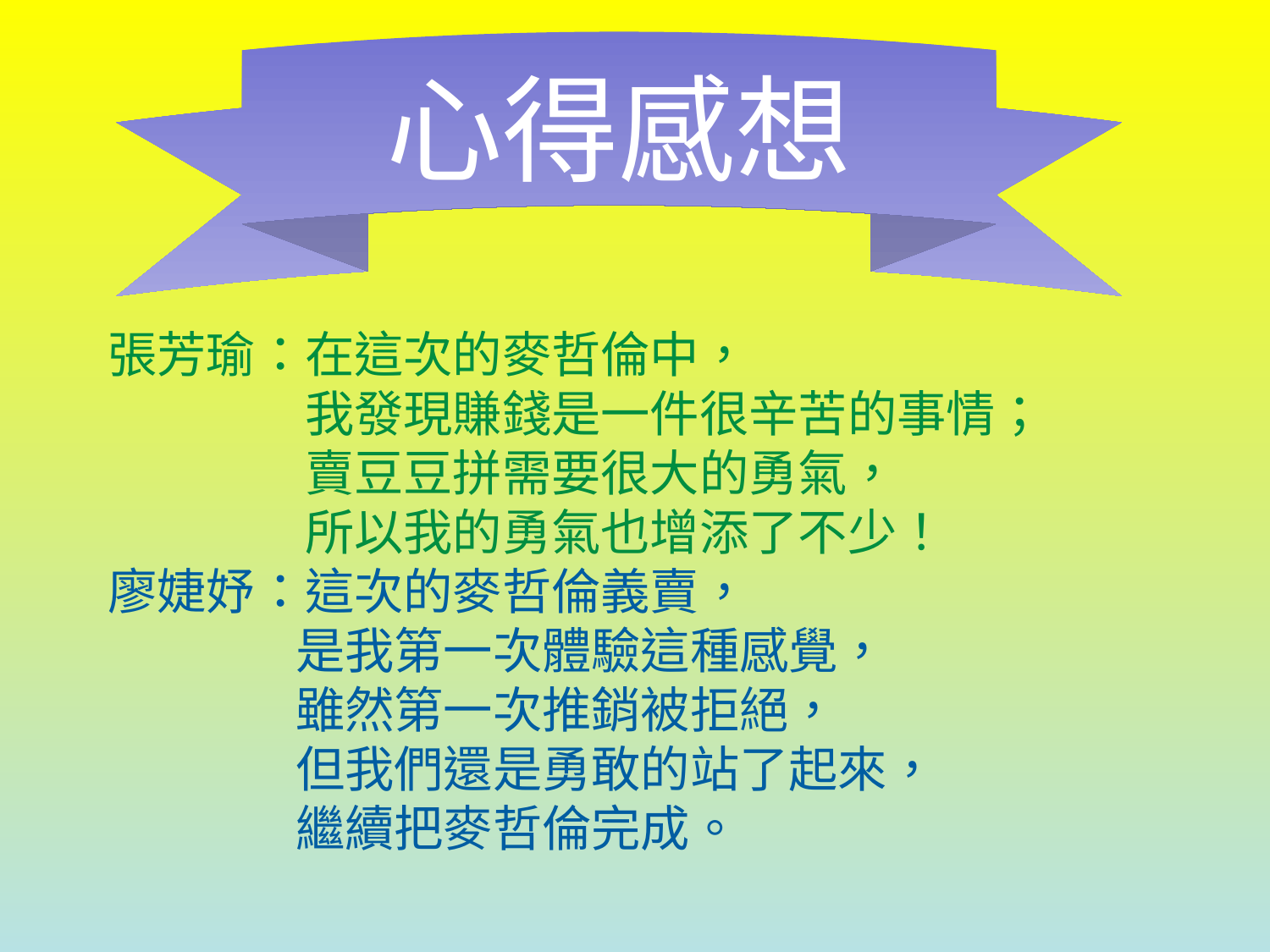

心得感想
張芳瑜：在這次的麥哲倫中，
　　　　我發現賺錢是一件很辛苦的事情；
　　　　賣豆豆拼需要很大的勇氣，
　　　　所以我的勇氣也增添了不少！
廖婕妤：這次的麥哲倫義賣，
                是我第一次體驗這種感覺，
                雖然第一次推銷被拒絕，
                但我們還是勇敢的站了起來，
                繼續把麥哲倫完成。